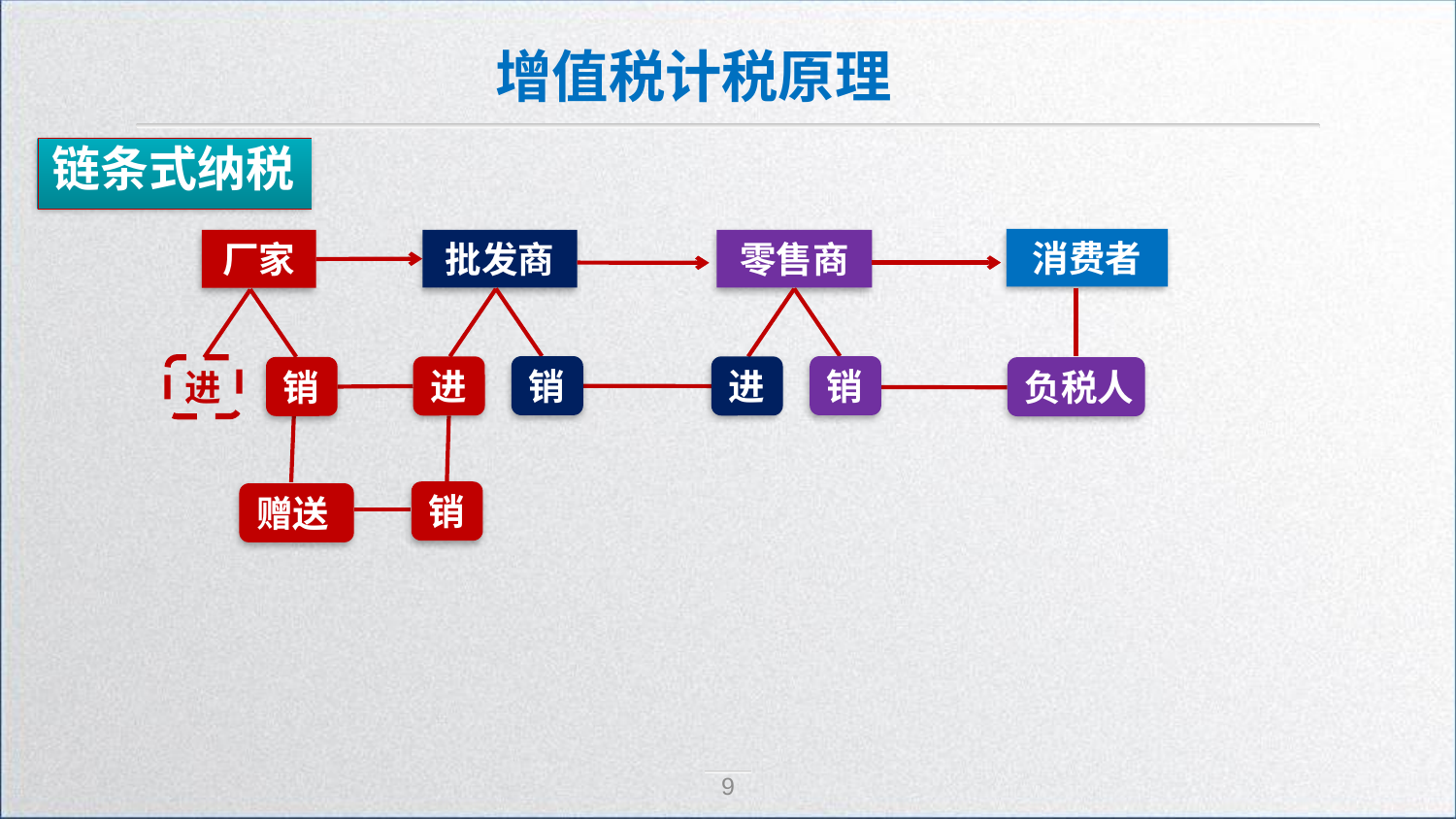

增值税计税原理
链条式纳税
消费者
批发商
零售商
厂家
销
销
进
进
销
负税人
进
销
赠送
9